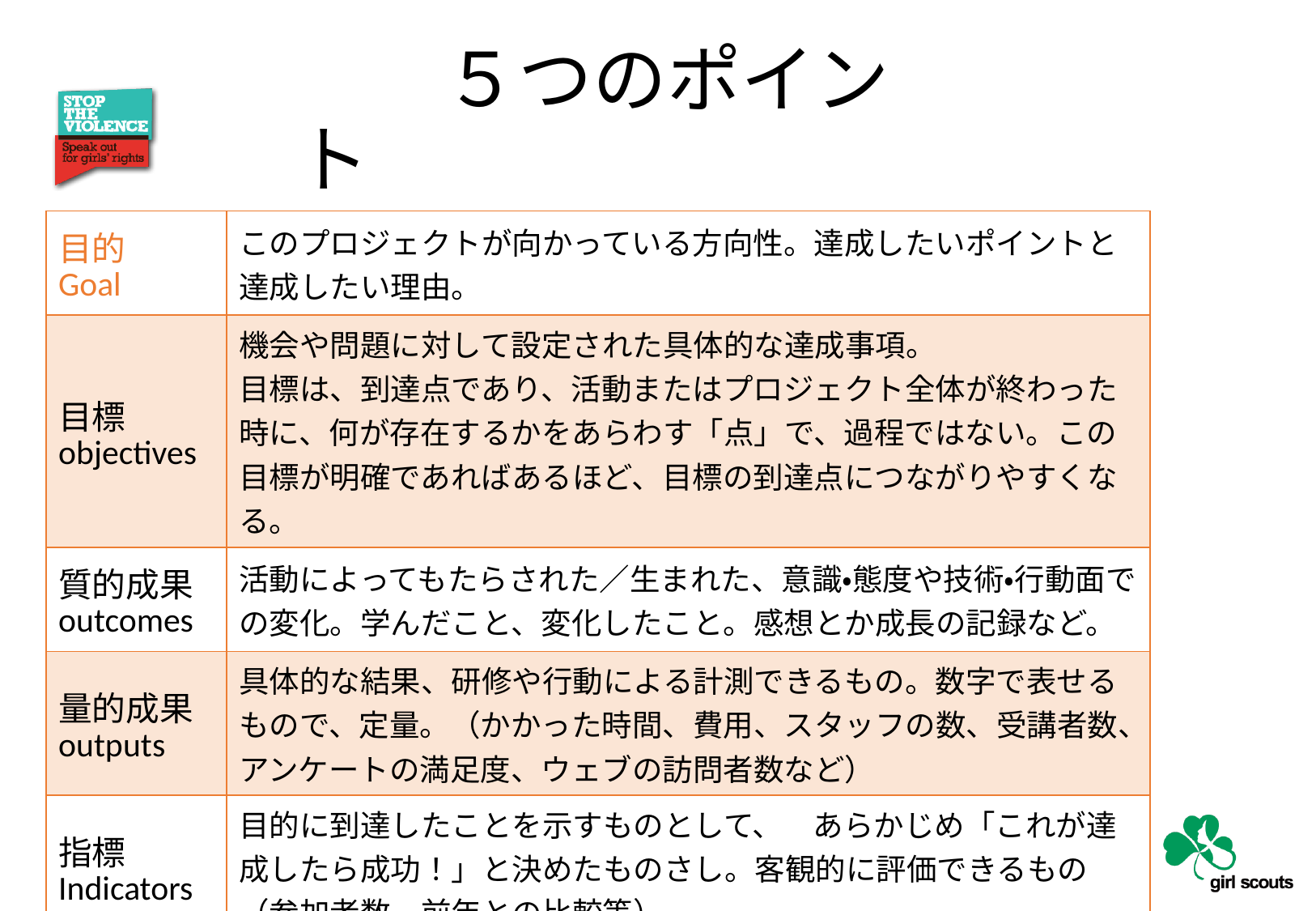

# ５つのポイント
| 目的 Goal | このプロジェクトが向かっている方向性。達成したいポイントと達成したい理由。 |
| --- | --- |
| 目標 objectives | 機会や問題に対して設定された具体的な達成事項。 目標は、到達点であり、活動またはプロジェクト全体が終わった時に、何が存在するかをあらわす「点」で、過程ではない。この目標が明確であればあるほど、目標の到達点につながりやすくなる。 |
| 質的成果 outcomes | 活動によってもたらされた／生まれた、意識・態度や技術・行動面での変化。学んだこと、変化したこと。感想とか成長の記録など。 |
| 量的成果 outputs | 具体的な結果、研修や行動による計測できるもの。数字で表せるもので、定量。（かかった時間、費用、スタッフの数、受講者数、アンケートの満足度、ウェブの訪問者数など） |
| 指標 Indicators | 目的に到達したことを示すものとして、　あらかじめ「これが達成したら成功！」と決めたものさし。客観的に評価できるもの（参加者数、前年との比較等） |